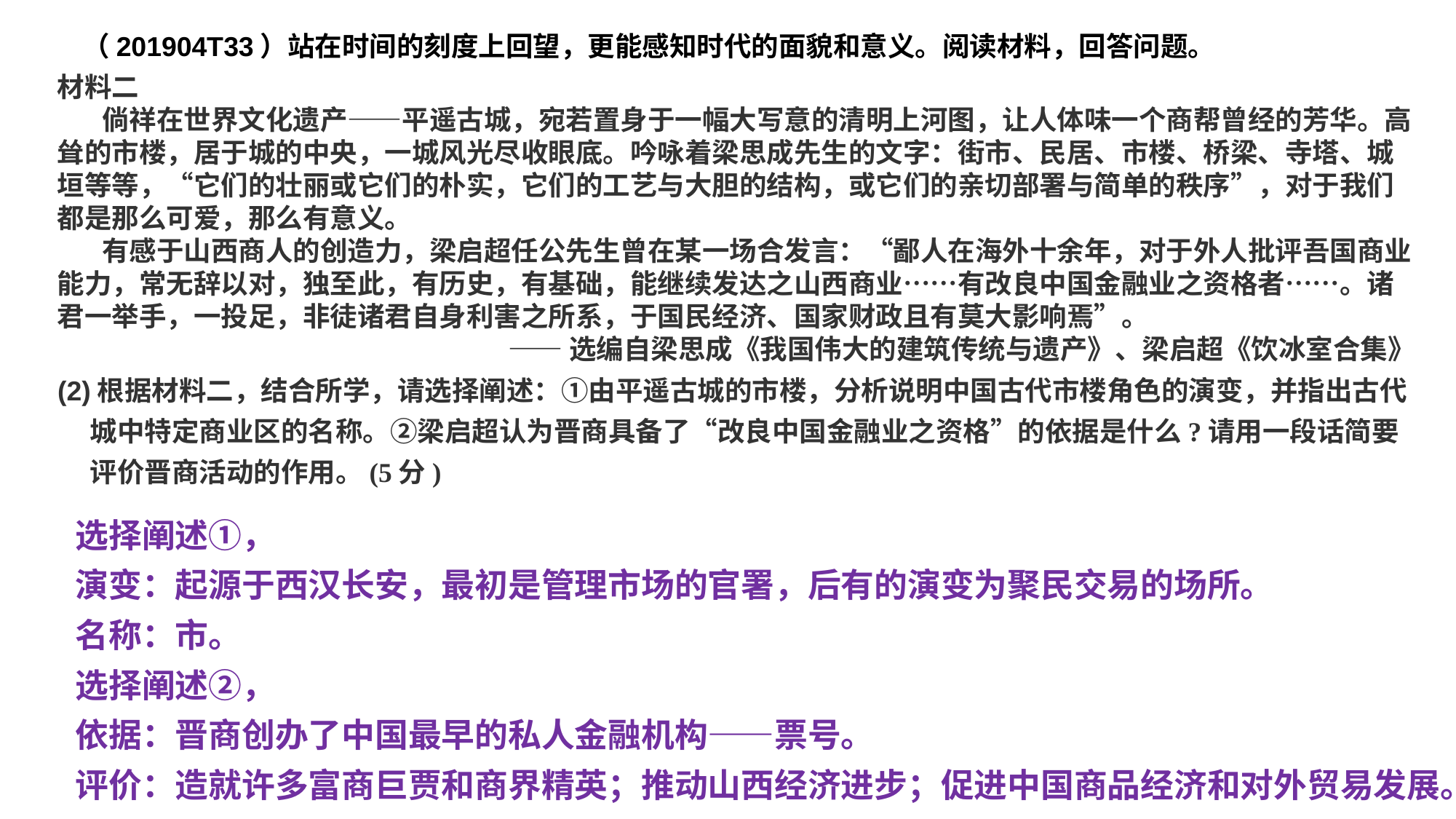

（201904T33）站在时间的刻度上回望，更能感知时代的面貌和意义。阅读材料，回答问题。
材料二
 倘祥在世界文化遗产——平遥古城，宛若置身于一幅大写意的清明上河图，让人体味一个商帮曾经的芳华。高耸的市楼，居于城的中央，一城风光尽收眼底。吟咏着梁思成先生的文字：街市、民居、市楼、桥梁、寺塔、城垣等等，“它们的壮丽或它们的朴实，它们的工艺与大胆的结构，或它们的亲切部署与简单的秩序”，对于我们都是那么可爱，那么有意义。
 有感于山西商人的创造力，梁启超任公先生曾在某一场合发言：“鄙人在海外十余年，对于外人批评吾国商业能力，常无辞以对，独至此，有历史，有基础，能继续发达之山西商业……有改良中国金融业之资格者……。诸君一举手，一投足，非徒诸君自身利害之所系，于国民经济、国家财政且有莫大影响焉”。
——选编自梁思成《我国伟大的建筑传统与遗产》、梁启超《饮冰室合集》
(2)根据材料二，结合所学，请选择阐述：①由平遥古城的市楼，分析说明中国古代市楼角色的演变，并指出古代城中特定商业区的名称。②梁启超认为晋商具备了“改良中国金融业之资格”的依据是什么?请用一段话简要评价晋商活动的作用。(5分)
选择阐述①，
演变：起源于西汉长安，最初是管理市场的官署，后有的演变为聚民交易的场所。
名称：市。
选择阐述②，
依据：晋商创办了中国最早的私人金融机构——票号。
评价：造就许多富商巨贾和商界精英；推动山西经济进步；促进中国商品经济和对外贸易发展。